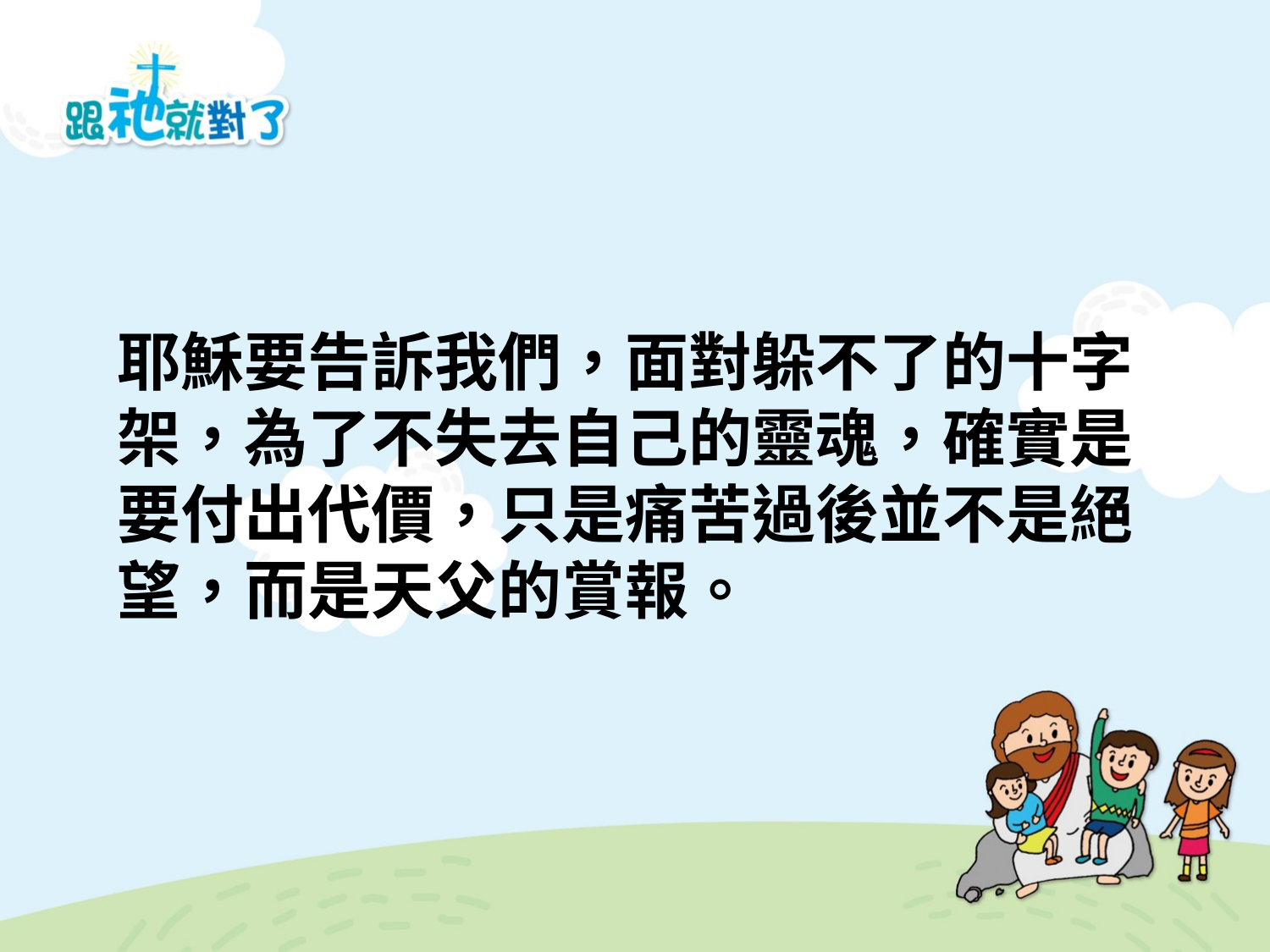

耶穌要告訴我們，面對躲不了的十字架，為了不失去自己的靈魂，確實是要付出代價，只是痛苦過後並不是絕望，而是天父的賞報。